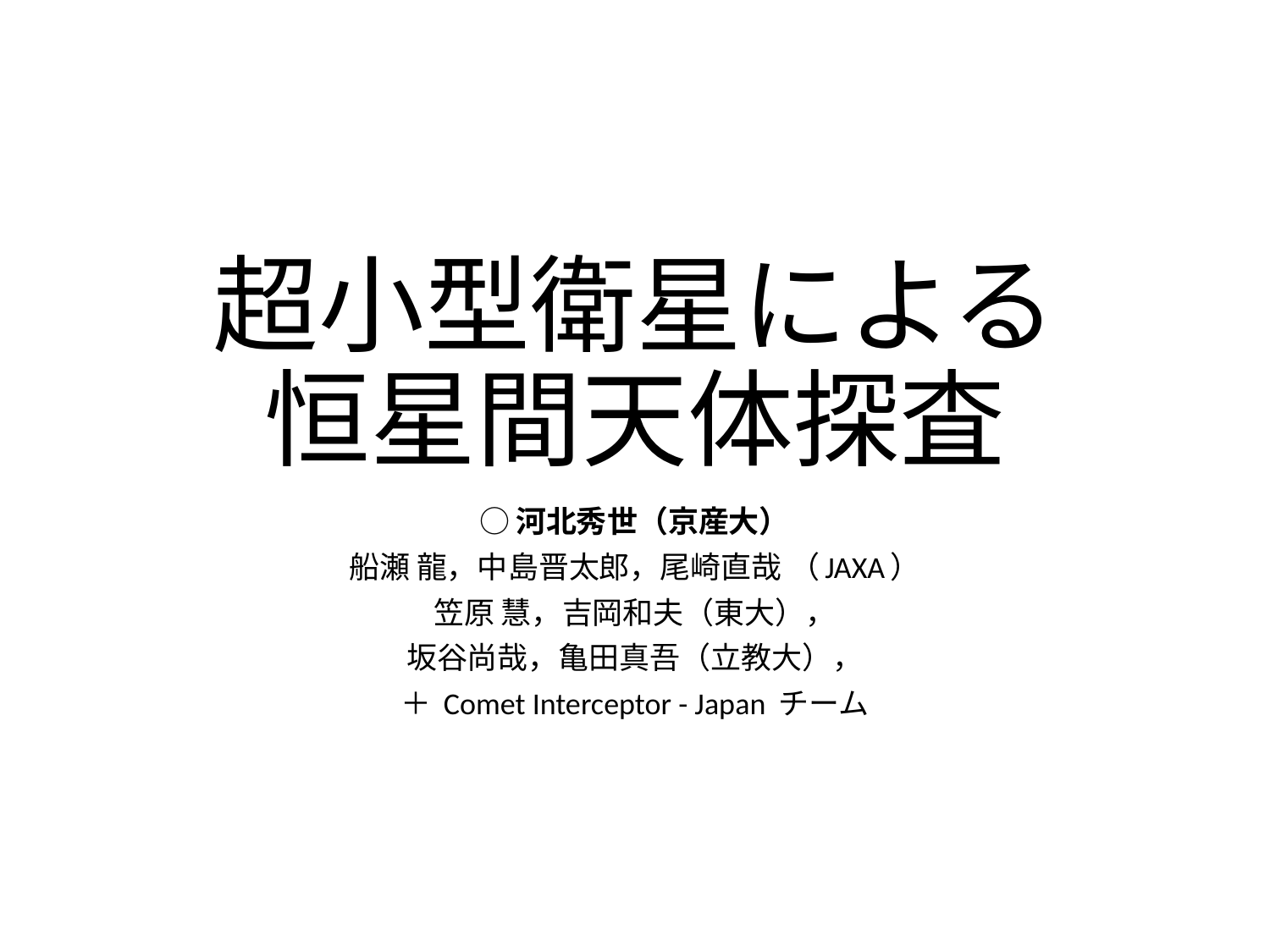

# 超小型衛星による 恒星間天体探査
○河北秀世（京産大）
船瀬 龍，中島晋太郎，尾崎直哉 （JAXA）
笠原 慧，吉岡和夫（東大），
坂谷尚哉，亀田真吾（立教大），
＋ Comet Interceptor - Japan チーム